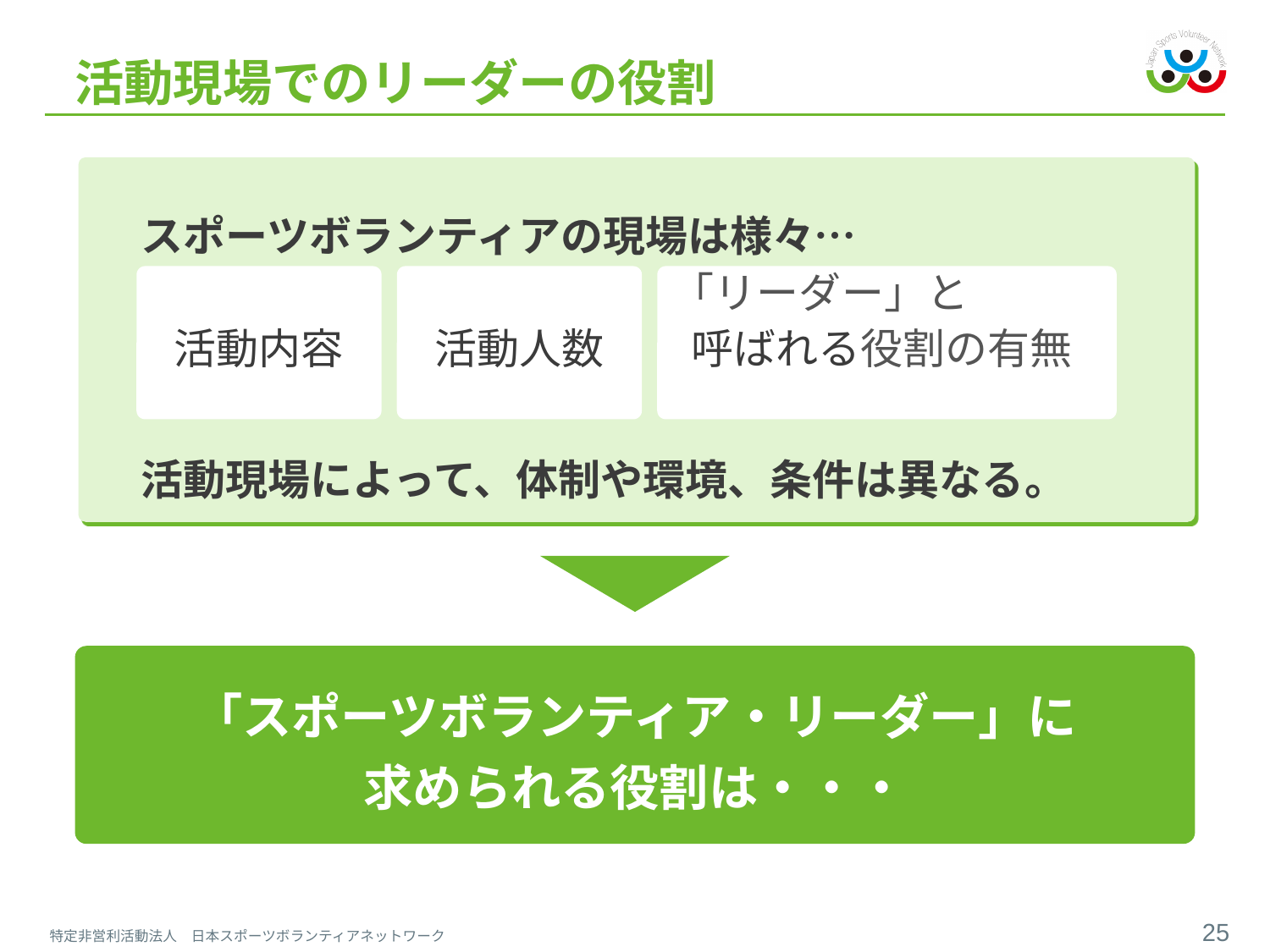

# 活動現場でのリーダーの役割
スポーツボランティアの現場は様々…

活動現場によって、体制や環境、条件は異なる。
活動内容
活動人数
「リーダー」と
  呼ばれる役割の有無

「スポーツボランティア・リーダー」に
求められる役割は・・・